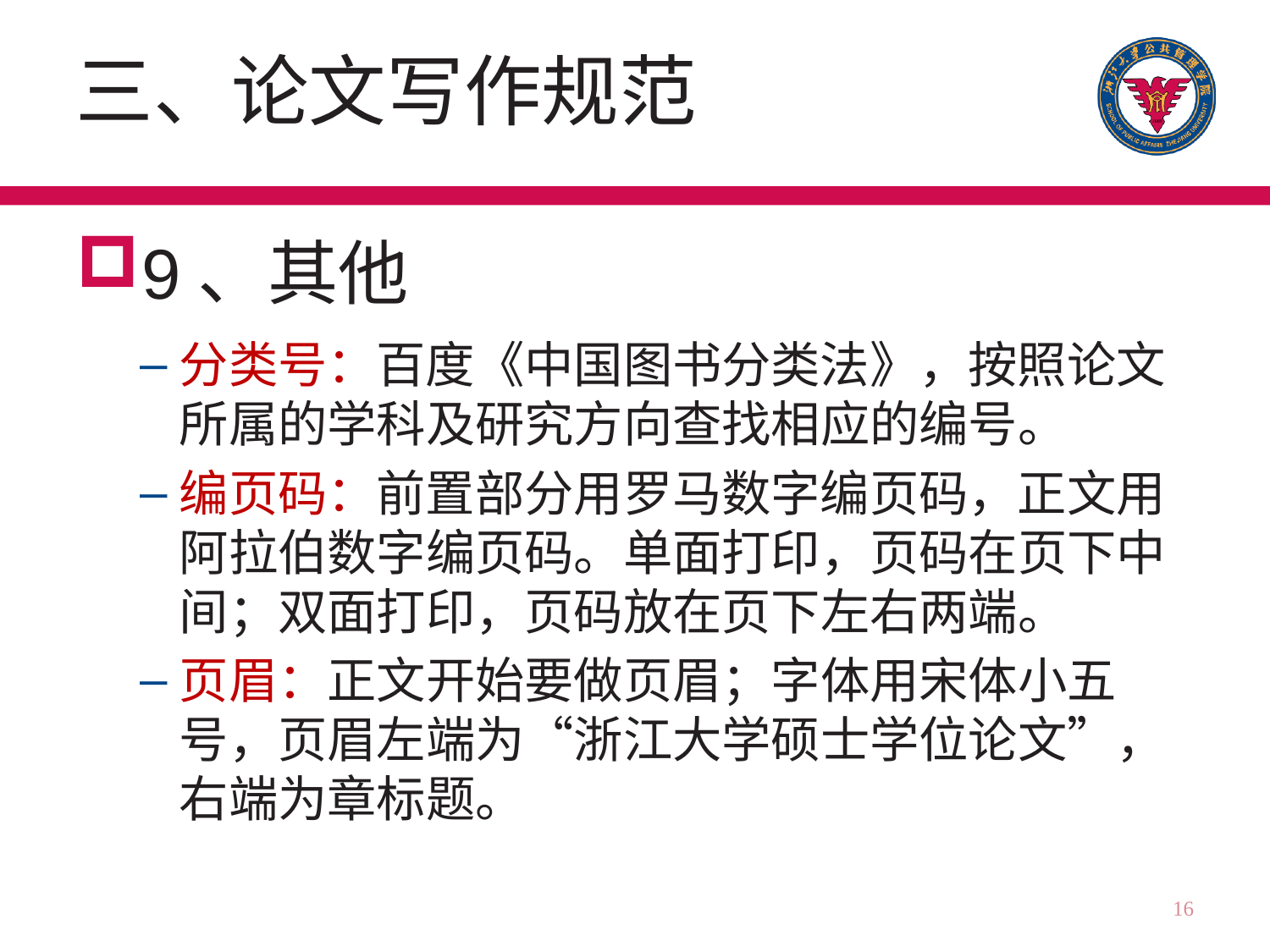

# 三、论文写作规范
9、其他
分类号：百度《中国图书分类法》，按照论文所属的学科及研究方向查找相应的编号。
编页码：前置部分用罗马数字编页码，正文用阿拉伯数字编页码。单面打印，页码在页下中间；双面打印，页码放在页下左右两端。
页眉：正文开始要做页眉；字体用宋体小五号，页眉左端为“浙江大学硕士学位论文”，右端为章标题。

16